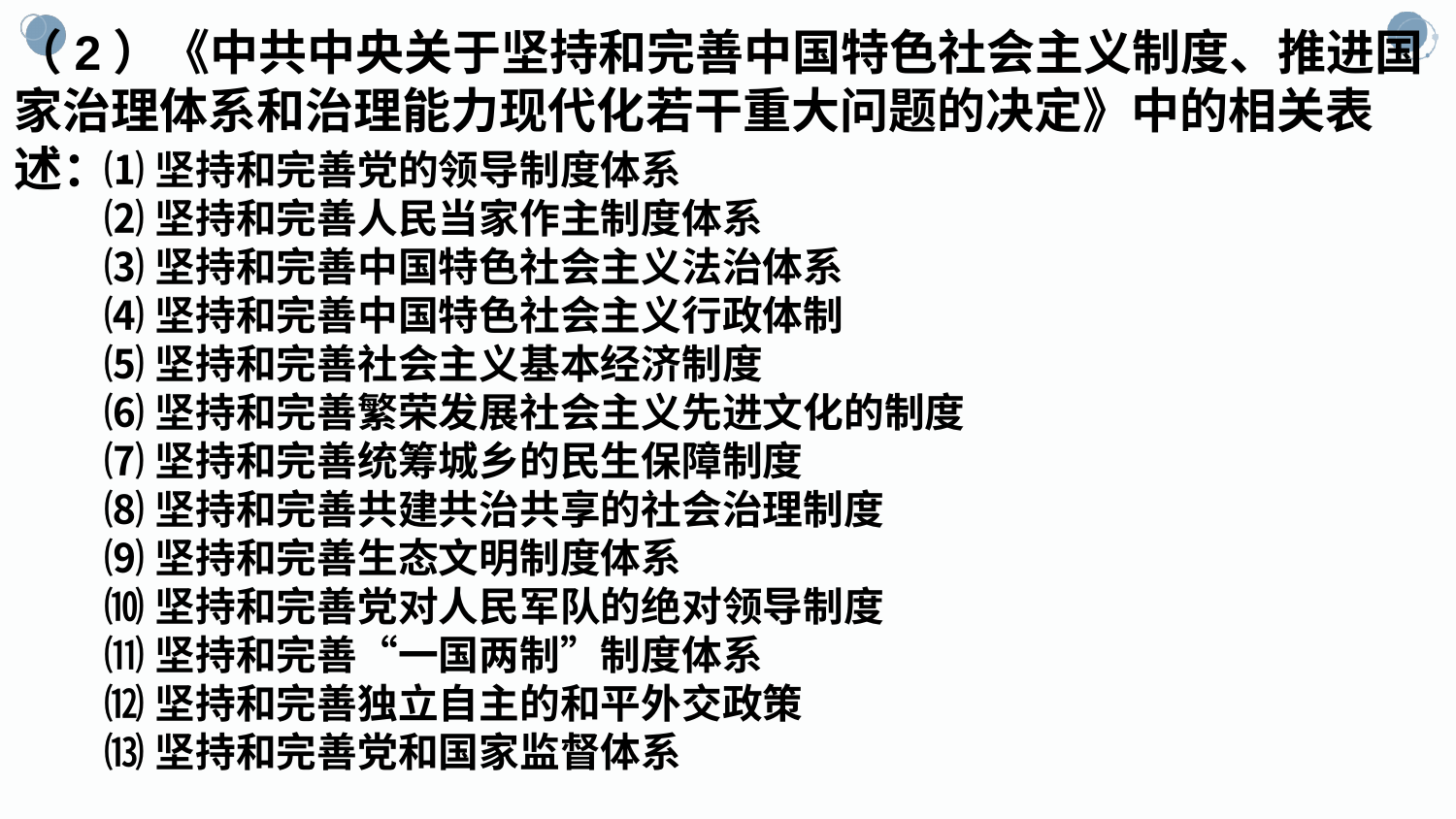

（2）《中共中央关于坚持和完善中国特色社会主义制度、推进国家治理体系和治理能力现代化若干重大问题的决定》中的相关表述：
⑴坚持和完善党的领导制度体系
⑵坚持和完善人民当家作主制度体系
⑶坚持和完善中国特色社会主义法治体系
⑷坚持和完善中国特色社会主义行政体制
⑸坚持和完善社会主义基本经济制度
⑹坚持和完善繁荣发展社会主义先进文化的制度
⑺坚持和完善统筹城乡的民生保障制度
⑻坚持和完善共建共治共享的社会治理制度
⑼坚持和完善生态文明制度体系
⑽坚持和完善党对人民军队的绝对领导制度
⑾坚持和完善“一国两制”制度体系
⑿坚持和完善独立自主的和平外交政策
⒀坚持和完善党和国家监督体系